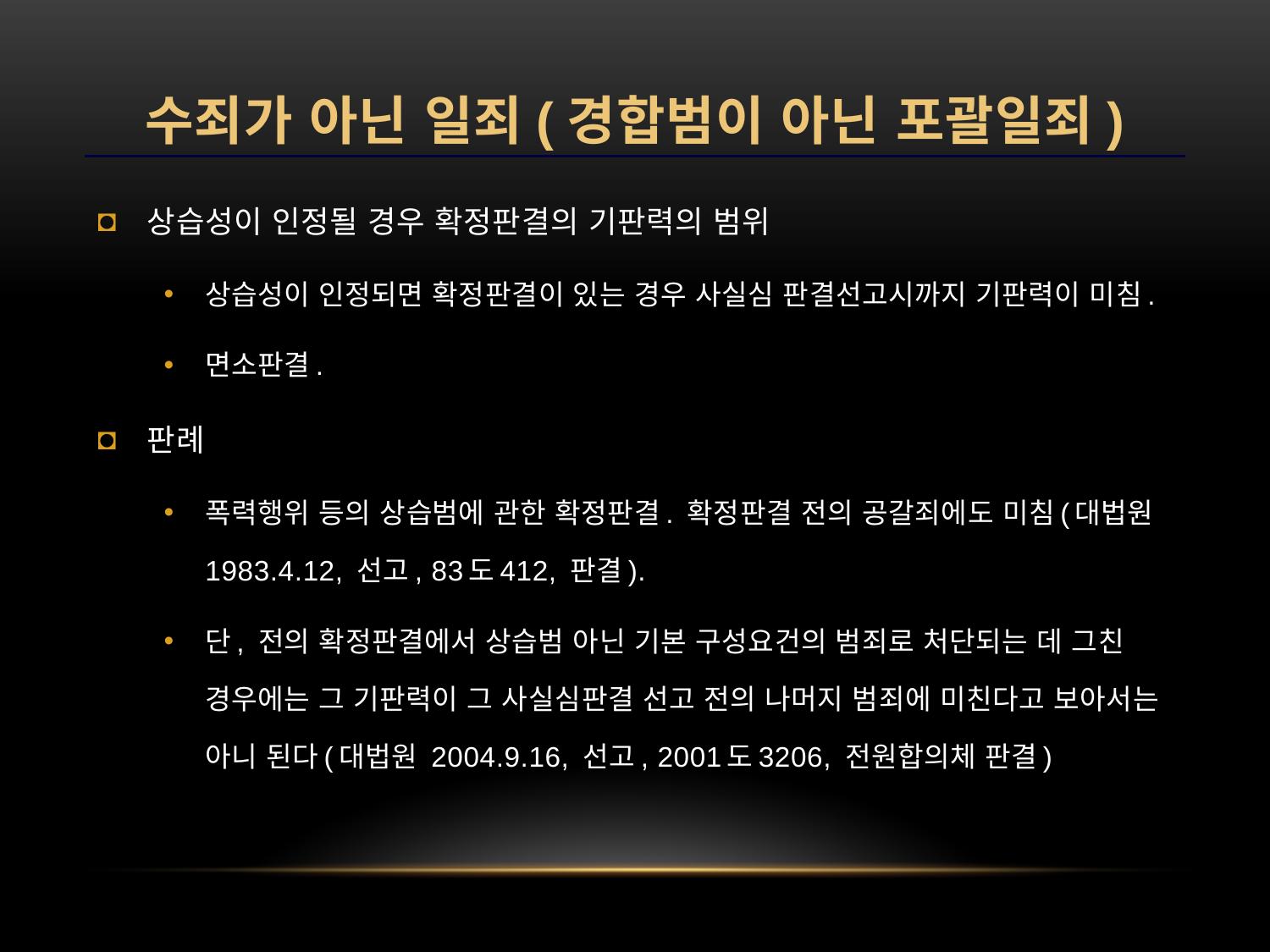

# 수죄가 아닌 일죄(경합범이 아닌 포괄일죄)
상습성이 인정될 경우 확정판결의 기판력의 범위
상습성이 인정되면 확정판결이 있는 경우 사실심 판결선고시까지 기판력이 미침.
면소판결.
판례
폭력행위 등의 상습범에 관한 확정판결. 확정판결 전의 공갈죄에도 미침(대법원 1983.4.12, 선고, 83도412, 판결).
단, 전의 확정판결에서 상습범 아닌 기본 구성요건의 범죄로 처단되는 데 그친 경우에는 그 기판력이 그 사실심판결 선고 전의 나머지 범죄에 미친다고 보아서는 아니 된다(대법원 2004.9.16, 선고, 2001도3206, 전원합의체 판결)